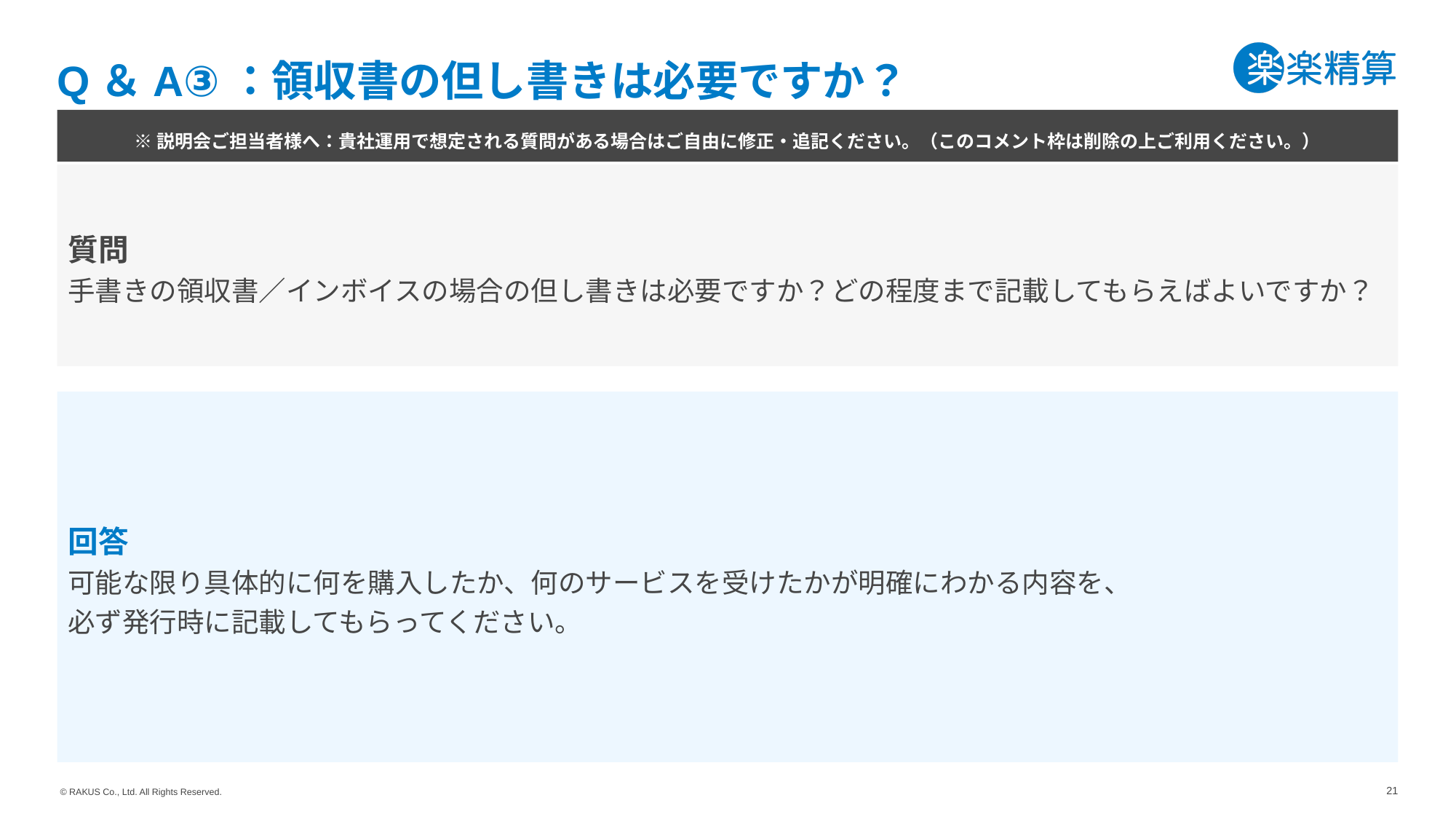

# Q＆A③：領収書の但し書きは必要ですか？
※説明会ご担当者様へ：貴社運用で想定される質問がある場合はご自由に修正・追記ください。（このコメント枠は削除の上ご利用ください。）
質問
手書きの領収書／インボイスの場合の但し書きは必要ですか？どの程度まで記載してもらえばよいですか？
回答
可能な限り具体的に何を購入したか、何のサービスを受けたかが明確にわかる内容を、
必ず発行時に記載してもらってください。

21